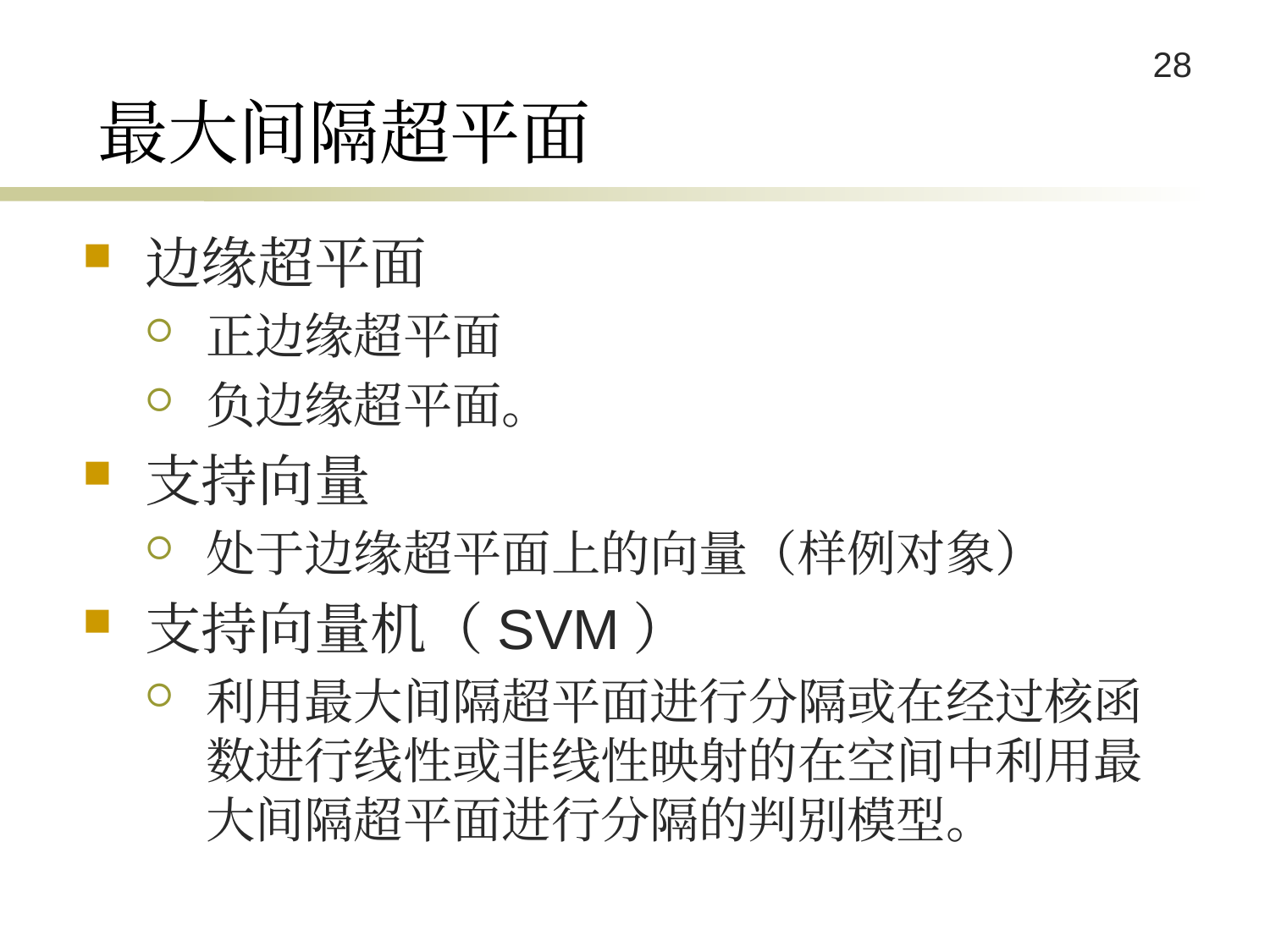

# 最大间隔超平面
边缘超平面
正边缘超平面
负边缘超平面。
支持向量
处于边缘超平面上的向量（样例对象）
支持向量机（SVM）
利用最大间隔超平面进行分隔或在经过核函数进行线性或非线性映射的在空间中利用最大间隔超平面进行分隔的判别模型。